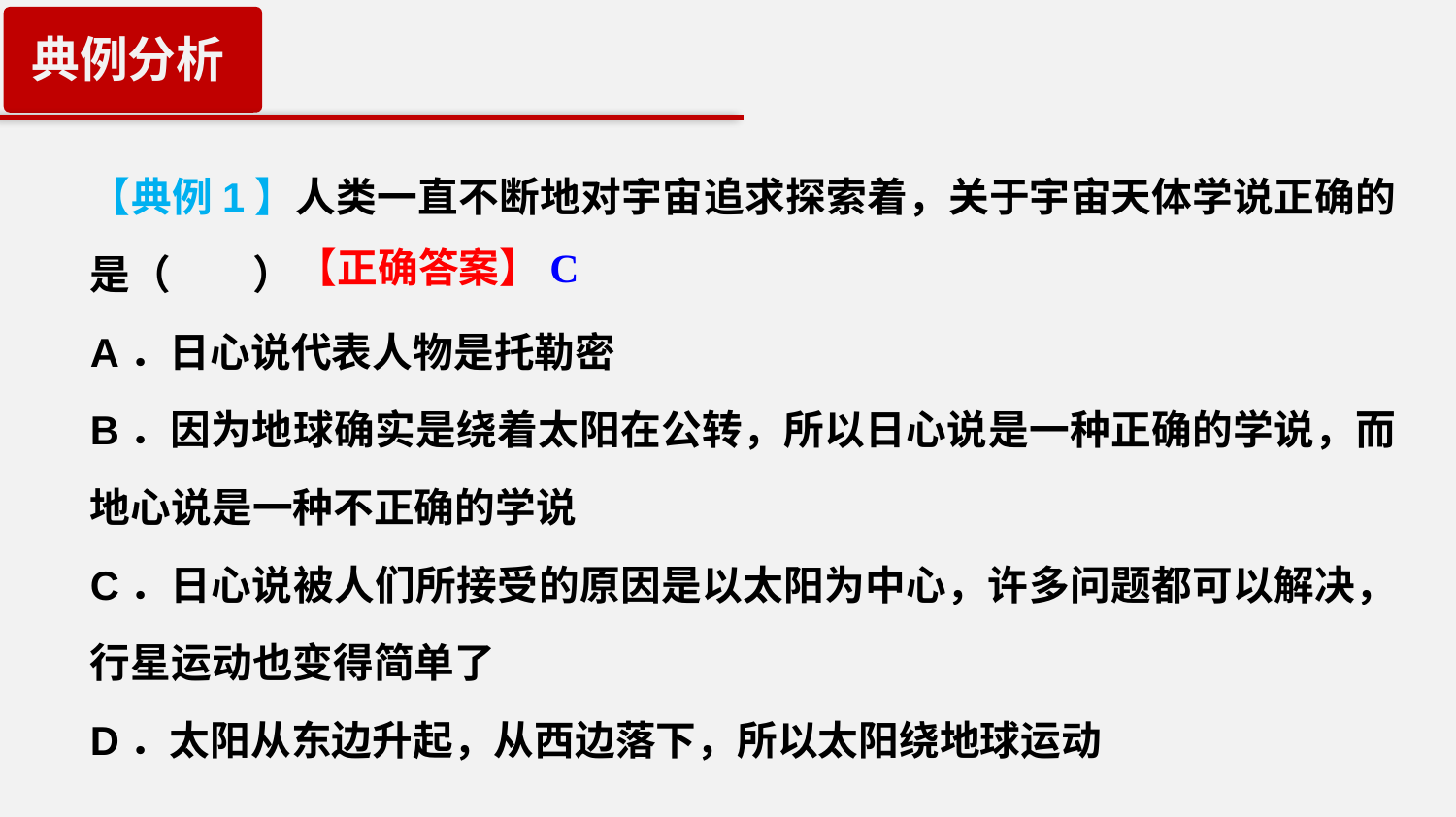

典例分析
【典例1】人类一直不断地对宇宙追求探索着，关于宇宙天体学说正确的是（　　）
A．日心说代表人物是托勒密
B．因为地球确实是绕着太阳在公转，所以日心说是一种正确的学说，而地心说是一种不正确的学说
C．日心说被人们所接受的原因是以太阳为中心，许多问题都可以解决，行星运动也变得简单了
D．太阳从东边升起，从西边落下，所以太阳绕地球运动
【正确答案】C